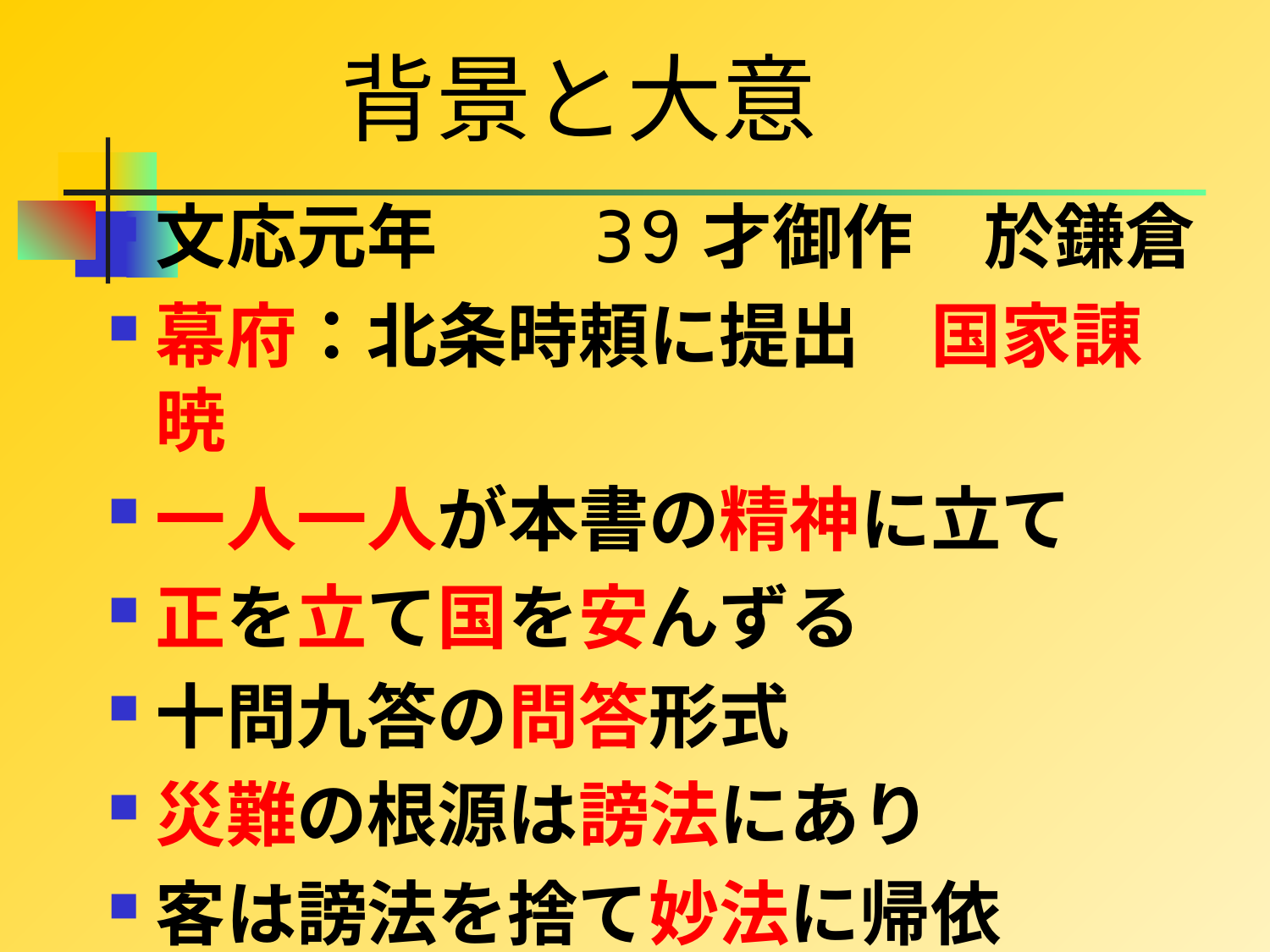

# 背景と大意
文応元年　　39才御作　於鎌倉
幕府：北条時頼に提出　国家諌暁
一人一人が本書の精神に立て
正を立て国を安んずる
十問九答の問答形式
災難の根源は謗法にあり
客は謗法を捨て妙法に帰依